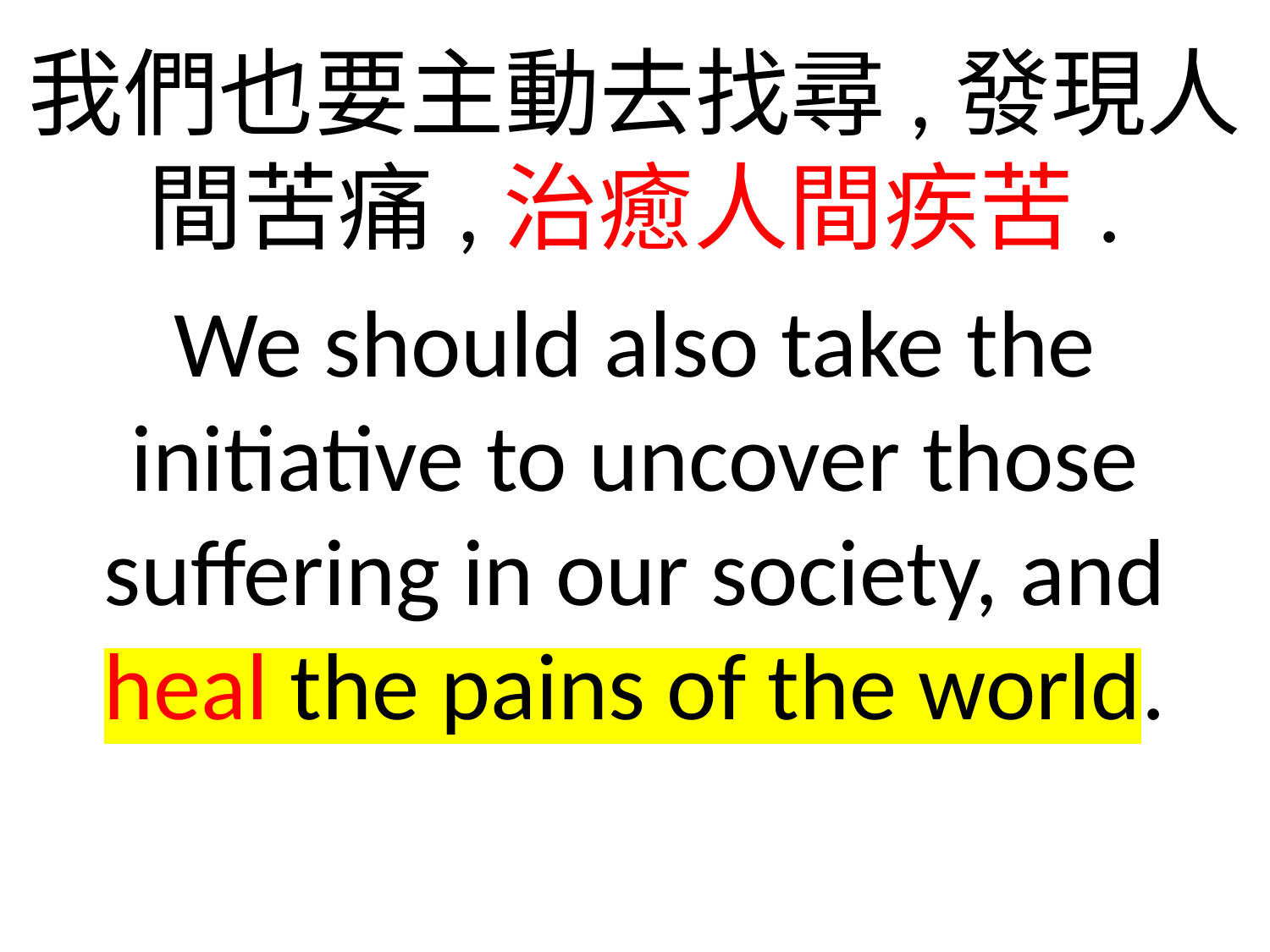

我們也要主動去找尋,發現人間苦痛,治癒人間疾苦.
We should also take the initiative to uncover those suffering in our society, and heal the pains of the world.